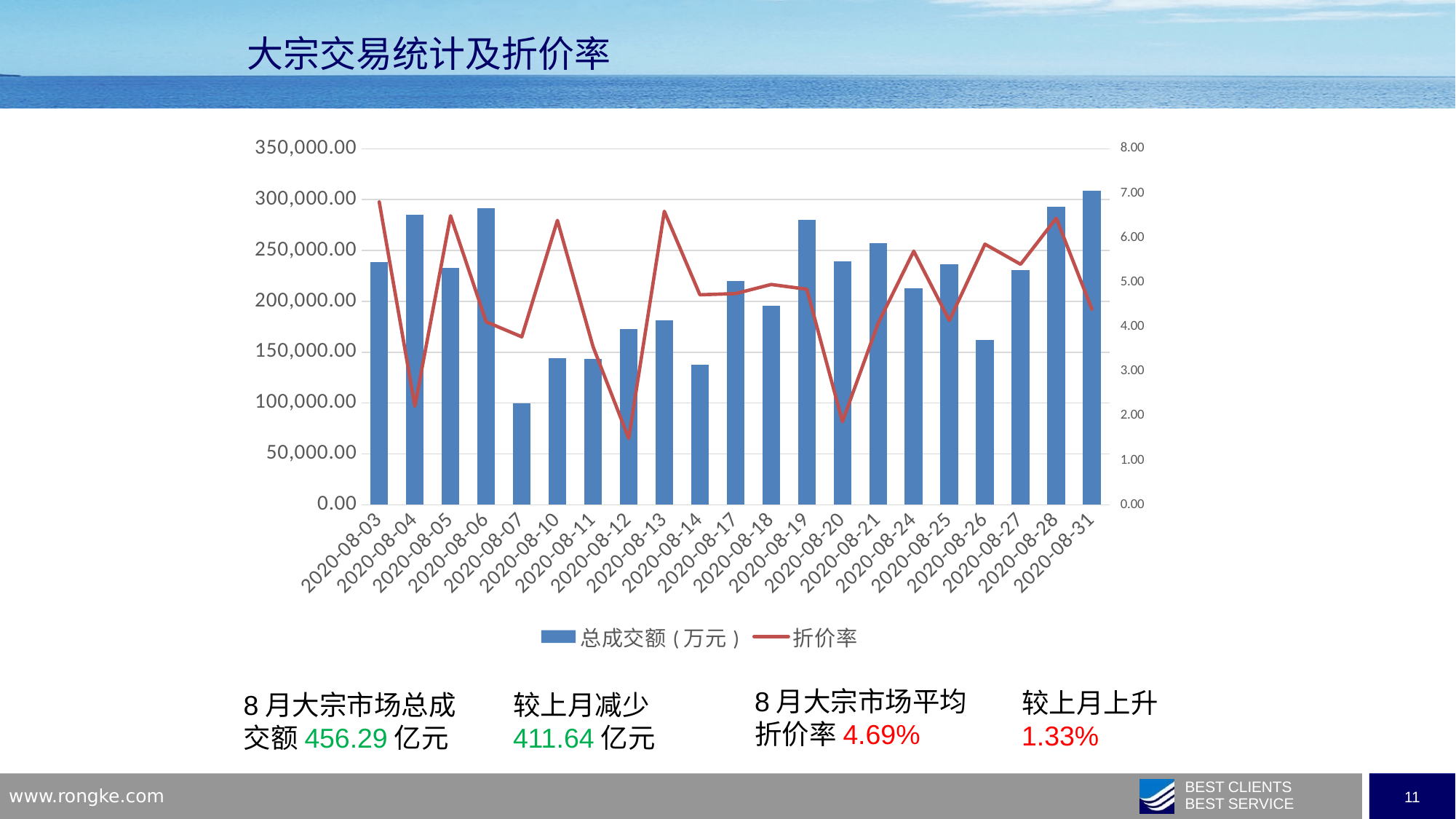

大宗交易统计及折价率

### Chart

| Category | 总成交额(万元) | 折价率 |
|---|---|---|
| 2020-08-03 | 238504.80000000008 | 6.804980638169858 |
| 2020-08-04 | 285223.43 | 2.215158211468835 |
| 2020-08-05 | 232792.96999999997 | 6.493907957512675 |
| 2020-08-06 | 291578.5999999999 | 4.1126236741679385 |
| 2020-08-07 | 99667.80999999998 | 3.774638662870989 |
| 2020-08-10 | 143901.44999999998 | 6.390476136180517 |
| 2020-08-11 | 143181.09000000008 | 3.552178368176789 |
| 2020-08-12 | 173105.16000000003 | 1.4928306568372836 |
| 2020-08-13 | 181585.84 | 6.595603019821586 |
| 2020-08-14 | 137886.90999999997 | 4.719335150923734 |
| 2020-08-17 | 219775.08 | 4.745763197300478 |
| 2020-08-18 | 195699.80000000005 | 4.950923176734459 |
| 2020-08-19 | 279878.49000000005 | 4.844279924043585 |
| 2020-08-20 | 239474.4600000001 | 1.8692382836114307 |
| 2020-08-21 | 257017.2400000001 | 4.074435487572213 |
| 2020-08-24 | 212937.22999999998 | 5.69957558267406 |
| 2020-08-25 | 236578.3 | 4.1425372719133025 |
| 2020-08-26 | 161782.58 | 5.857025217133349 |
| 2020-08-27 | 230848.25000000006 | 5.405065666533387 |
| 2020-08-28 | 292806.14 | 6.438662506425237 |
| 2020-08-31 | 308697.81 | 4.396917893964601 |
8月大宗市场平均折价率4.69%
较上月上升1.33%
8月大宗市场总成交额456.29亿元
较上月减少
411.64亿元